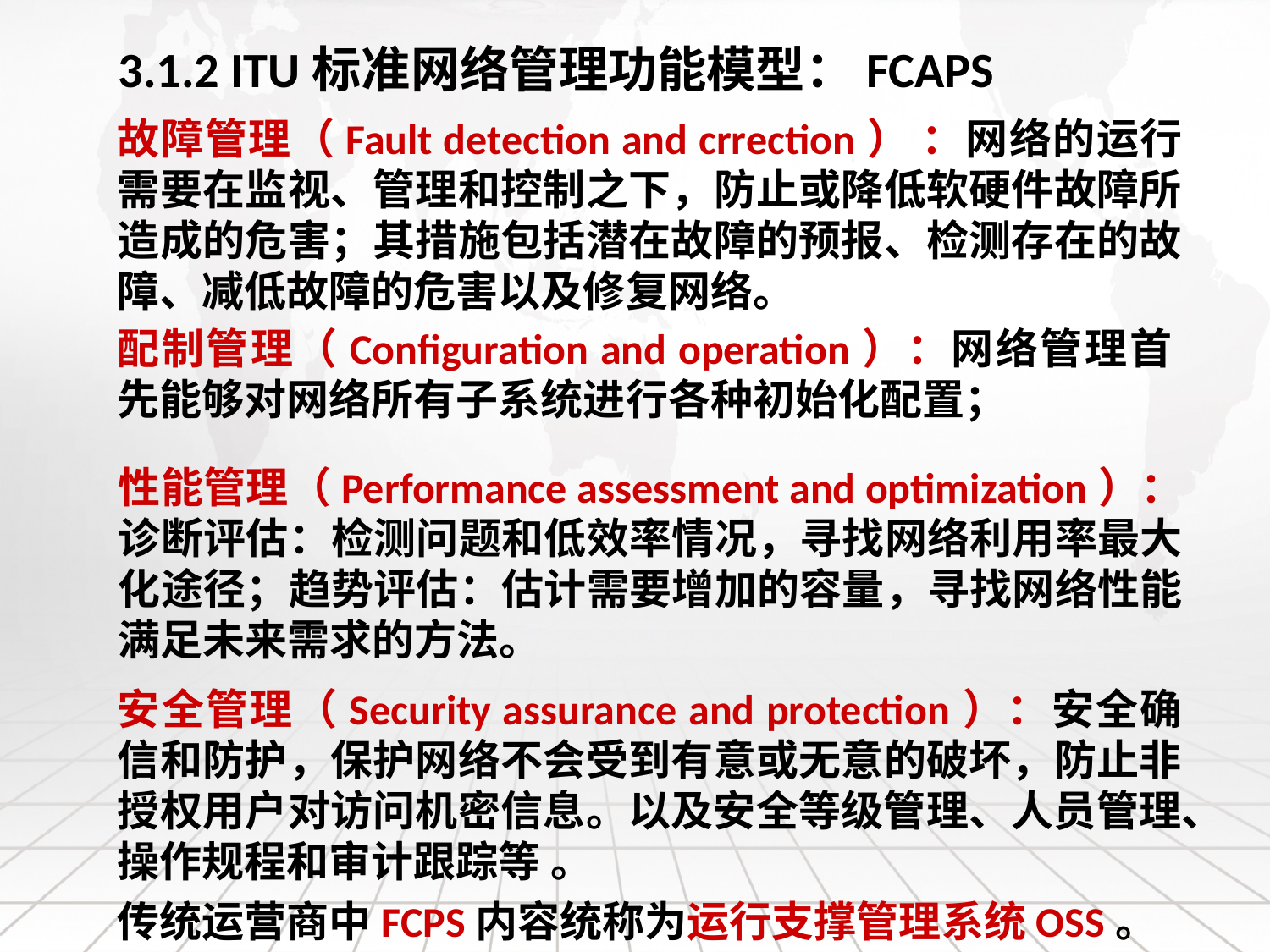

3.1.2 ITU标准网络管理功能模型：FCAPS
故障管理（Fault detection and crrection） ：网络的运行需要在监视、管理和控制之下，防止或降低软硬件故障所造成的危害；其措施包括潜在故障的预报、检测存在的故障、减低故障的危害以及修复网络。
配制管理（Configuration and operation）：网络管理首先能够对网络所有子系统进行各种初始化配置；
性能管理（Performance assessment and optimization）：诊断评估：检测问题和低效率情况，寻找网络利用率最大化途径；趋势评估：估计需要增加的容量，寻找网络性能满足未来需求的方法。
安全管理（Security assurance and protection）：安全确信和防护，保护网络不会受到有意或无意的破坏，防止非授权用户对访问机密信息。以及安全等级管理、人员管理、操作规程和审计跟踪等 。
传统运营商中FCPS内容统称为运行支撑管理系统OSS。